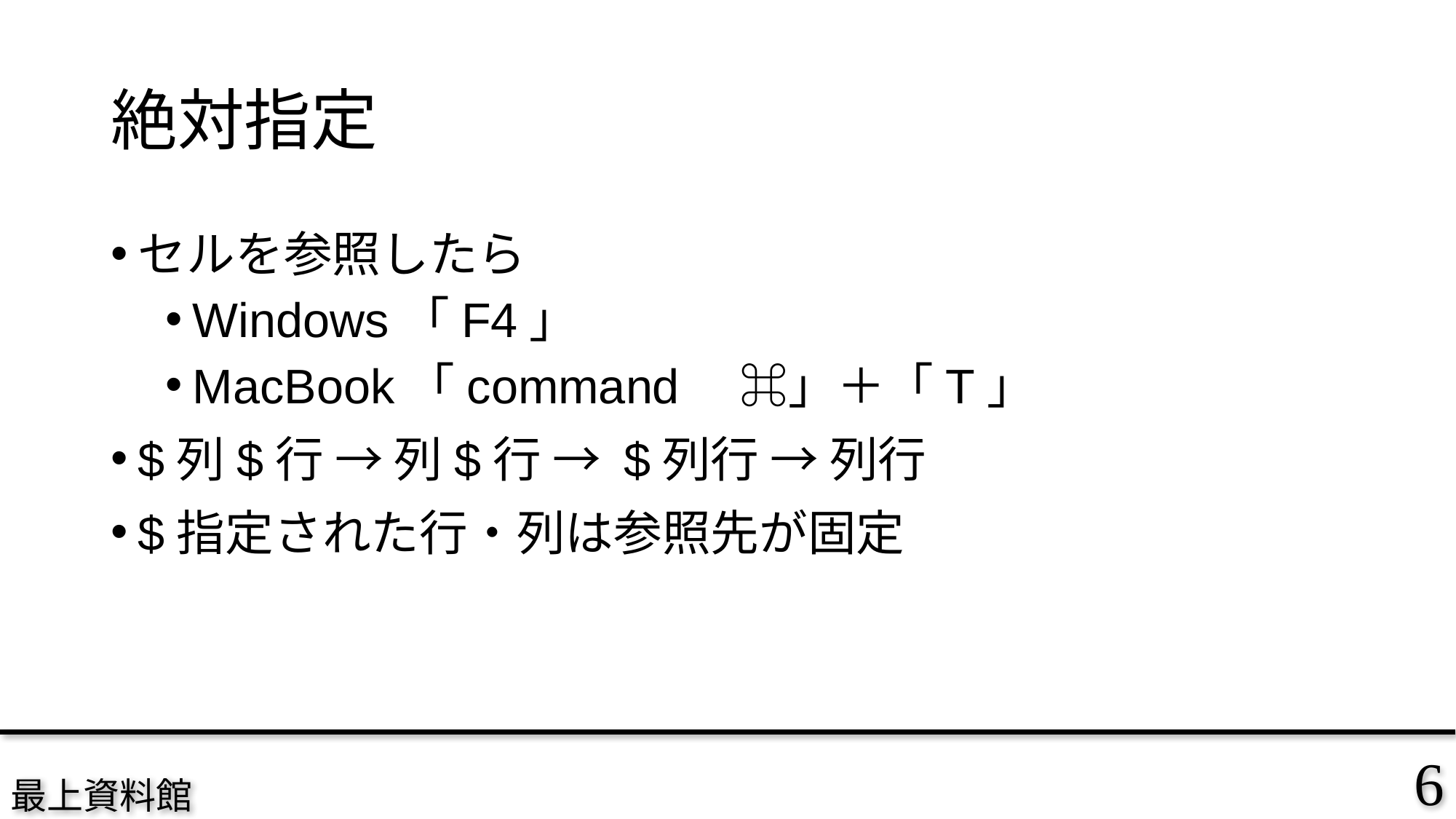

# 絶対指定
セルを参照したら
Windows「F4」
MacBook「command　⌘」＋「T」
$列$行 → 列$行 → $列行 → 列行
$指定された行・列は参照先が固定